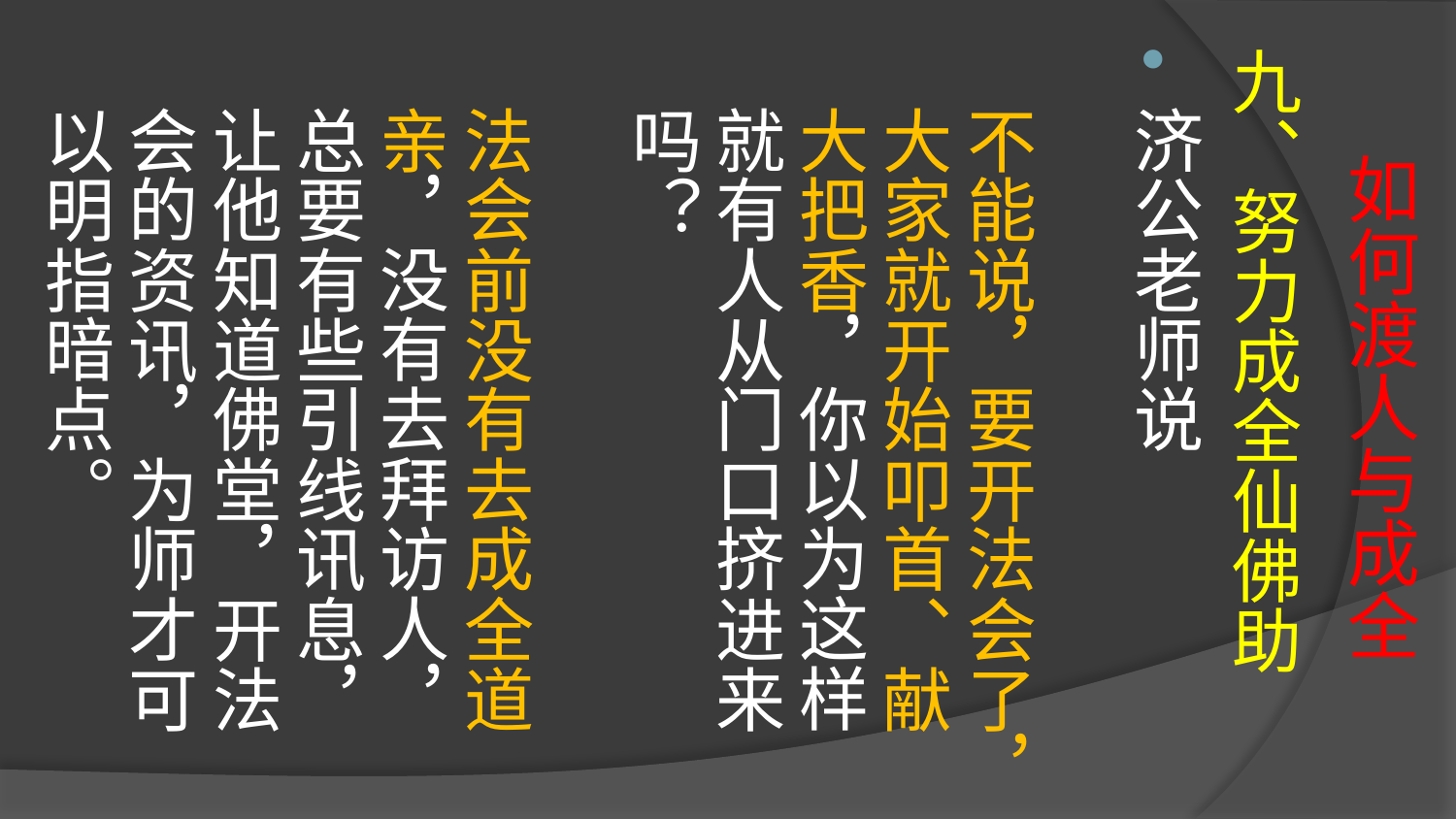

# 如何渡人与成全
九、努力成全仙佛助
济公老师说
不能说，要开法会了，大家就开始叩首、献大把香，你以为这样就有人从门口挤进来吗？
法会前没有去成全道亲，没有去拜访人，总要有些引线讯息，让他知道佛堂，开法会的资讯，为师才可以明指暗点。